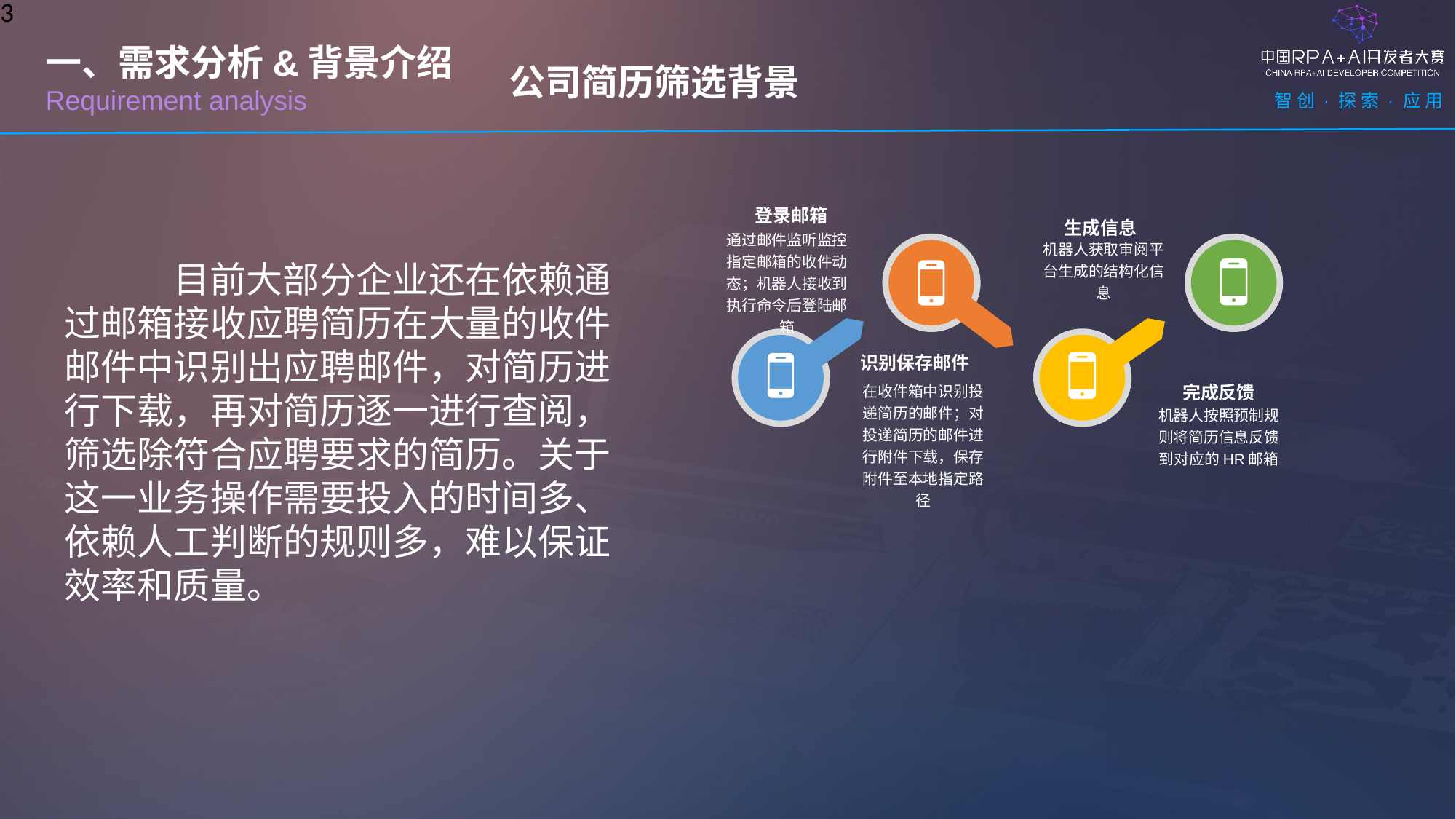

3
公司简历筛选背景
一、需求分析&背景介绍
Requirement analysis
登录邮箱
通过邮件监听监控指定邮箱的收件动态；机器人接收到执行命令后登陆邮箱
生成信息
机器人获取审阅平台生成的结构化信息

识别保存邮件
完成反馈
机器人按照预制规则将简历信息反馈到对应的HR邮箱
在收件箱中识别投递简历的邮件；对投递简历的邮件进行附件下载，保存附件至本地指定路径

	目前大部分企业还在依赖通过邮箱接收应聘简历在大量的收件邮件中识别出应聘邮件，对简历进行下载，再对简历逐一进行查阅，筛选除符合应聘要求的简历。关于这一业务操作需要投入的时间多、依赖人工判断的规则多，难以保证效率和质量。